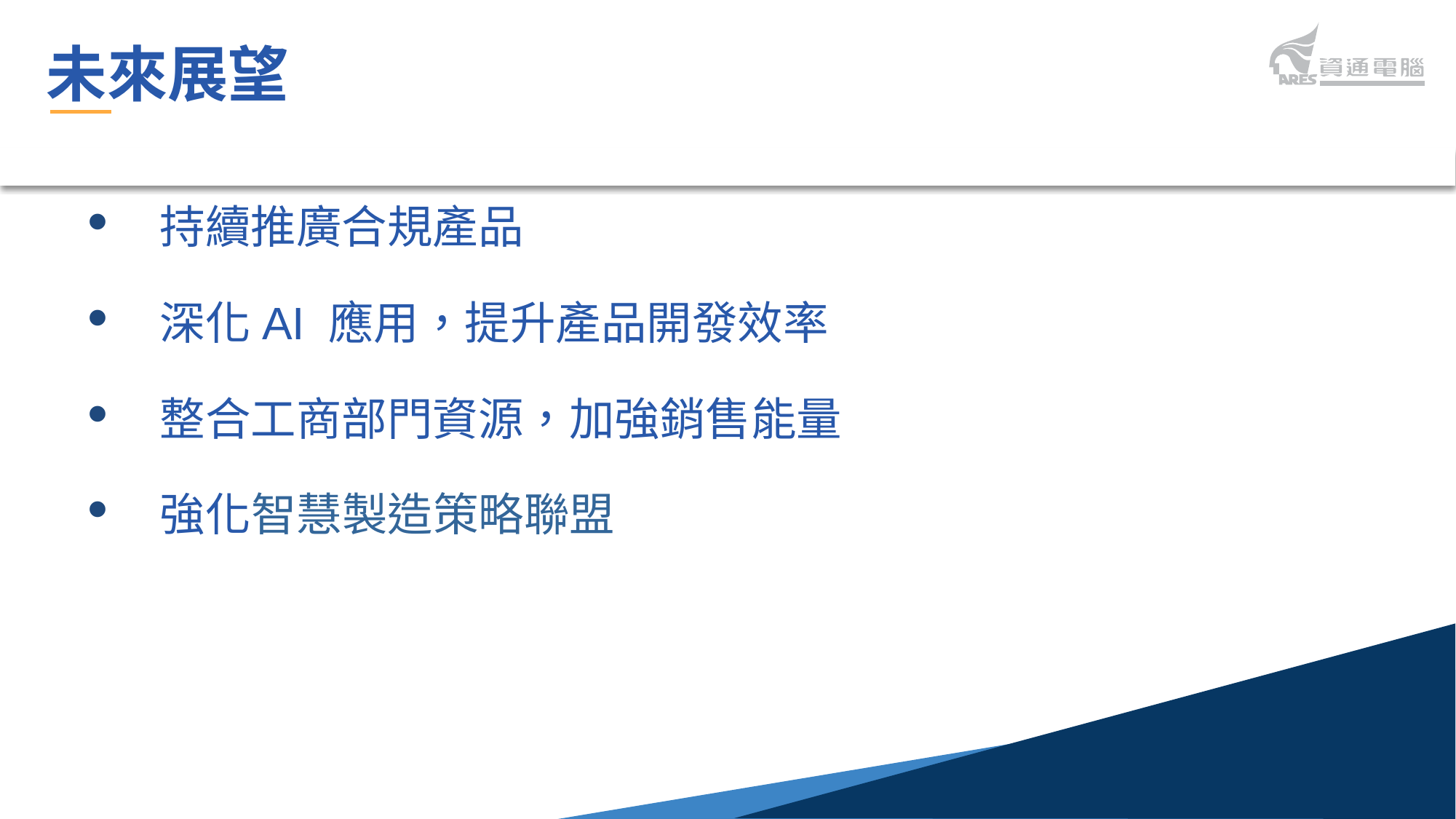

未來展望

持續推廣合規產品
深化AI 應用，提升產品開發效率
整合工商部門資源，加強銷售能量
強化智慧製造策略聯盟